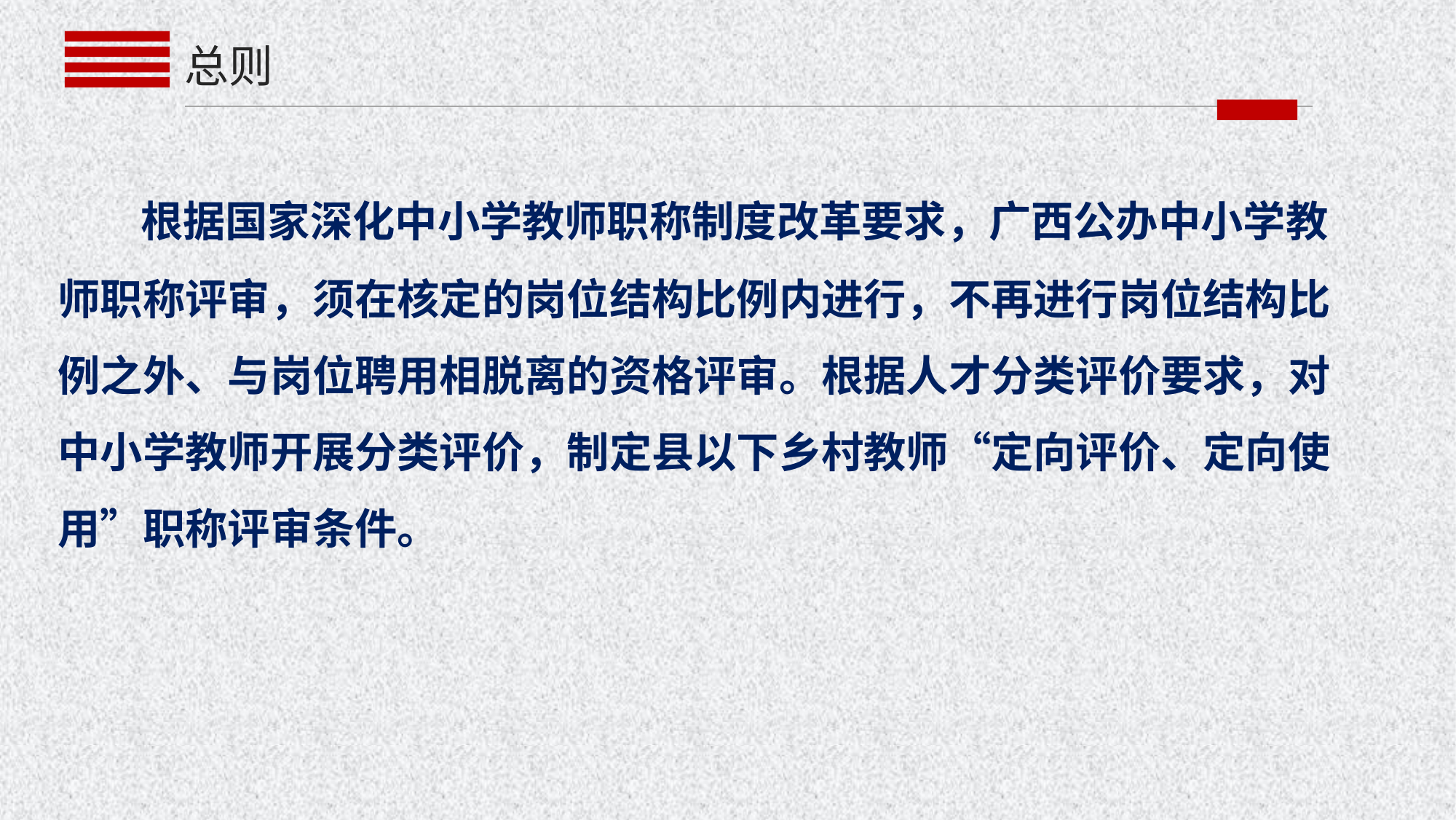

总则

       根据国家深化中小学教师职称制度改革要求，广西公办中小学教师职称评审，须在核定的岗位结构比例内进行，不再进行岗位结构比例之外、与岗位聘用相脱离的资格评审。根据人才分类评价要求，对中小学教师开展分类评价，制定县以下乡村教师“定向评价、定向使用”职称评审条件。